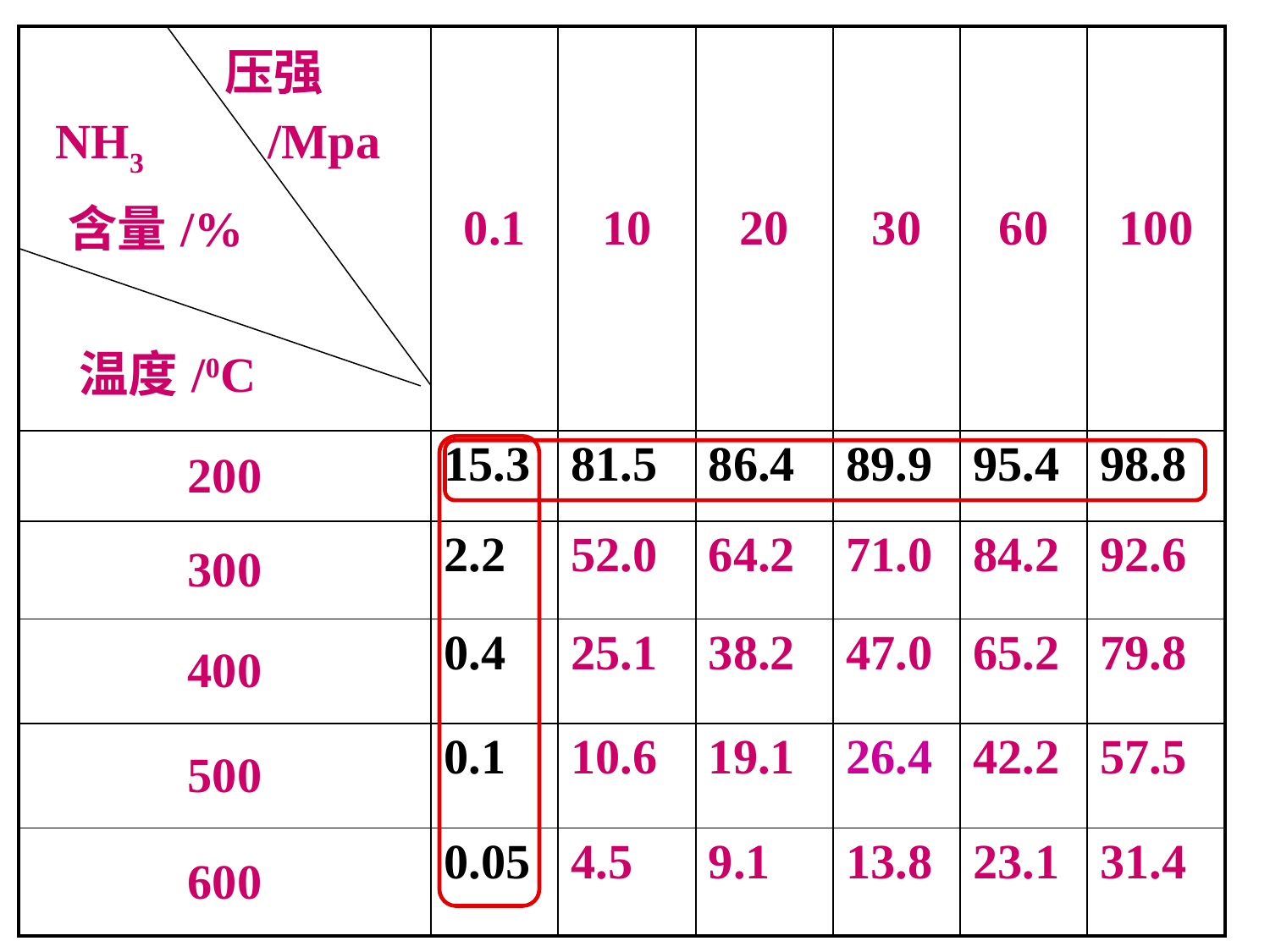

| 压强 NH3 /Mpa 含量/%   温度/0C | 0.1 | 10 | 20 | 30 | 60 | 100 |
| --- | --- | --- | --- | --- | --- | --- |
| 200 | 15.3 | 81.5 | 86.4 | 89.9 | 95.4 | 98.8 |
| 300 | 2.2 | 52.0 | 64.2 | 71.0 | 84.2 | 92.6 |
| 400 | 0.4 | 25.1 | 38.2 | 47.0 | 65.2 | 79.8 |
| 500 | 0.1 | 10.6 | 19.1 | 26.4 | 42.2 | 57.5 |
| 600 | 0.05 | 4.5 | 9.1 | 13.8 | 23.1 | 31.4 |